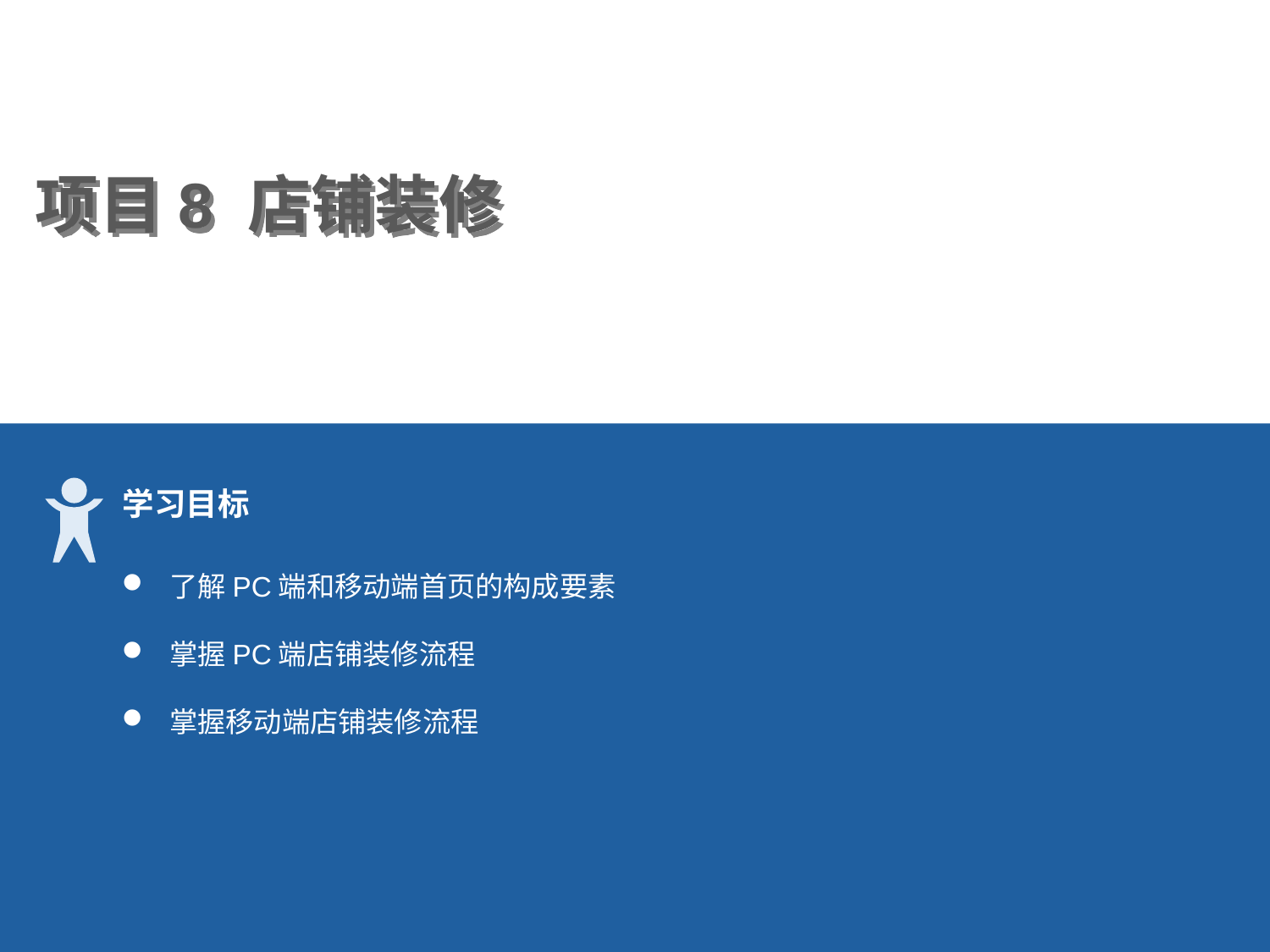

项目8 店铺装修

学习目标
了解PC端和移动端首页的构成要素
掌握PC端店铺装修流程
掌握移动端店铺装修流程